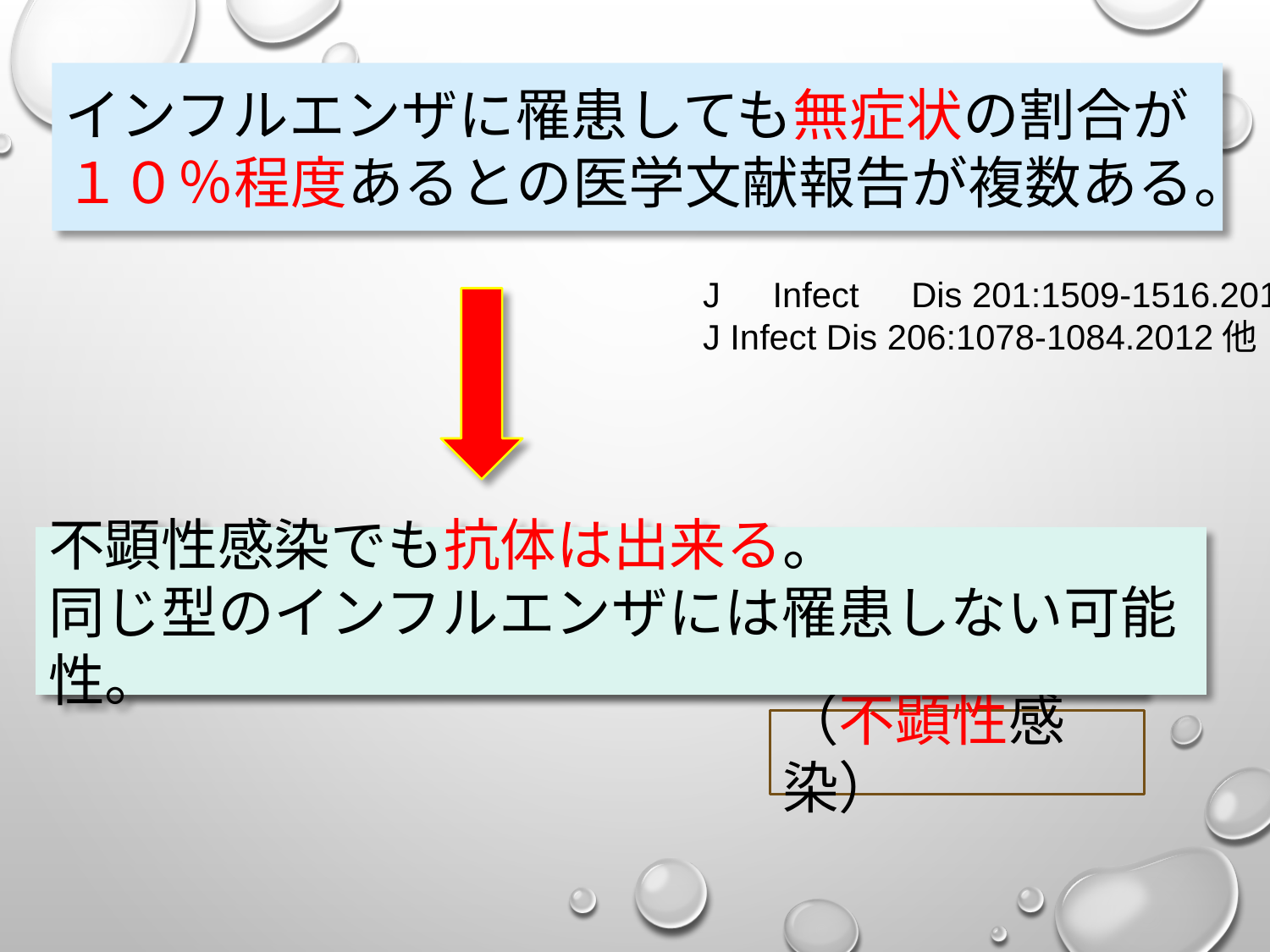

インフルエンザに罹患しても無症状の割合が
１０％程度あるとの医学文献報告が複数ある。
J　Infect　Dis 201:1509-1516.2010
J Infect Dis 206:1078-1084.2012他

不顕性感染でも抗体は出来る。
同じ型のインフルエンザには罹患しない可能性。
無症状の人がインフルエンザの感染源になっていることもある！
（不顕性感染）